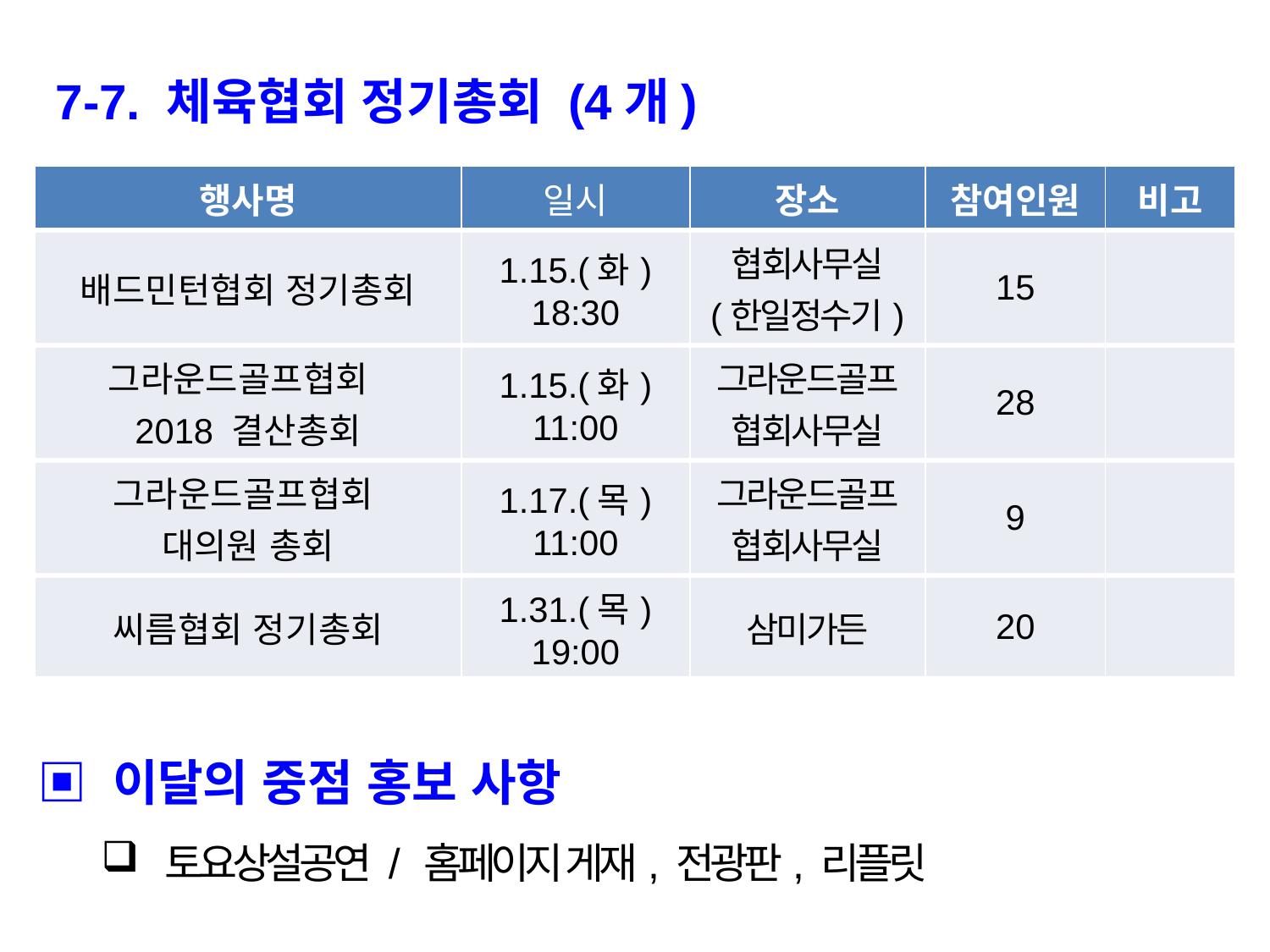

7-7. 체육협회 정기총회 (4개)

| 행사명 | 일시 | 장소 | 참여인원 | 비고 |
| --- | --- | --- | --- | --- |
| 배드민턴협회 정기총회 | 1.15.(화) 18:30 | 협회사무실 (한일정수기) | 15 |  |
| 그라운드골프협회 2018 결산총회 | 1.15.(화) 11:00 | 그라운드골프 협회사무실 | 28 |  |
| 그라운드골프협회 대의원 총회 | 1.17.(목) 11:00 | 그라운드골프 협회사무실 | 9 |  |
| 씨름협회 정기총회 | 1.31.(목) 19:00 | 삼미가든 | 20 |  |
▣ 이달의 중점 홍보 사항
토요상설공연 /  홈페이지 게재, 전광판, 리플릿